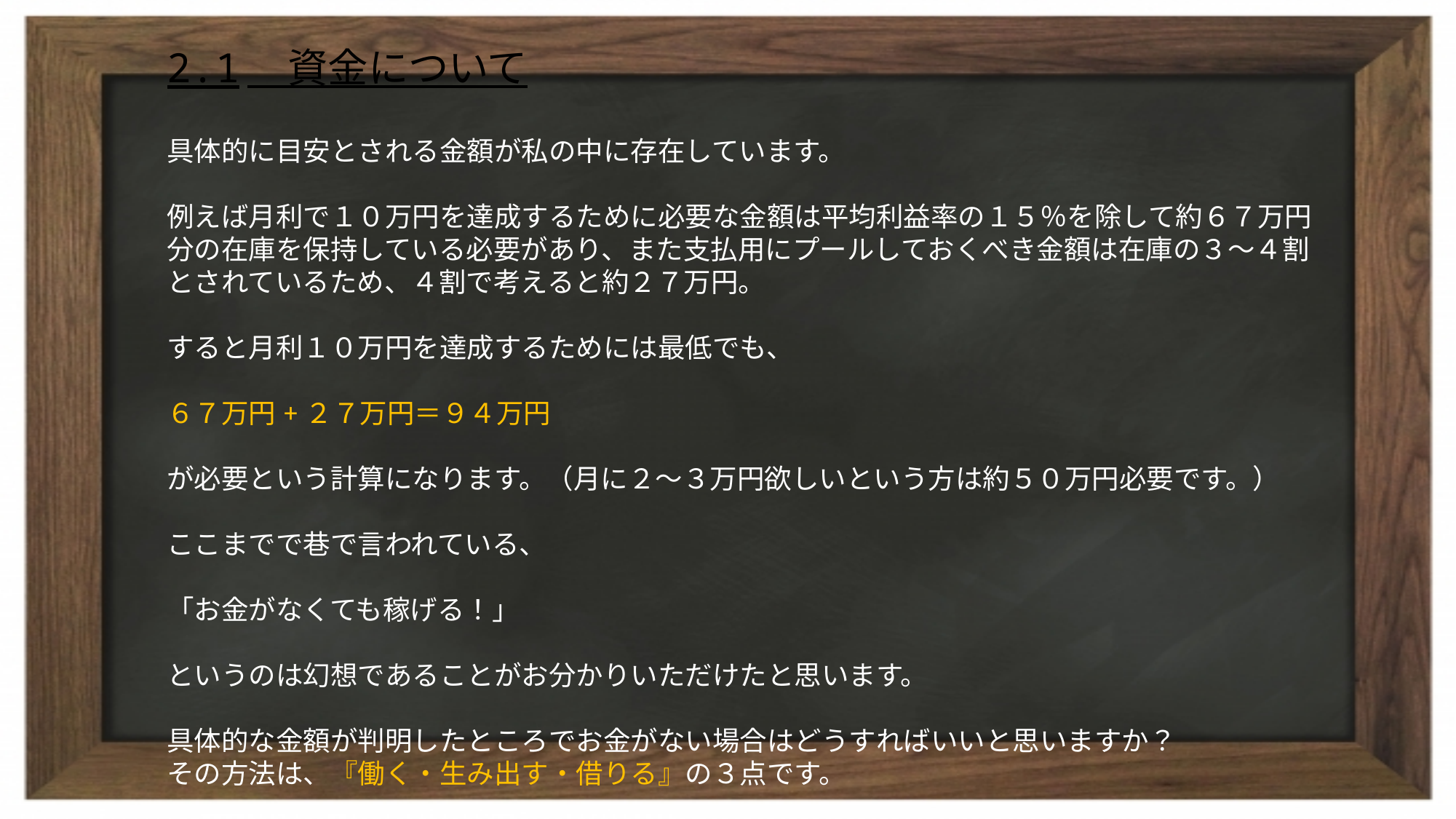

# 2.1　資金について

具体的に目安とされる金額が私の中に存在しています。

例えば月利で１０万円を達成するために必要な金額は平均利益率の１５％を除して約６７万円分の在庫を保持している必要があり、また支払用にプールしておくべき金額は在庫の３～４割とされているため、４割で考えると約２７万円。

すると月利１０万円を達成するためには最低でも、

６７万円+２７万円＝９４万円

が必要という計算になります。（月に２～３万円欲しいという方は約５０万円必要です。）

ここまでで巷で言われている、

「お金がなくても稼げる！」

というのは幻想であることがお分かりいただけたと思います。

具体的な金額が判明したところでお金がない場合はどうすればいいと思いますか？
その方法は、『働く・生み出す・借りる』の３点です。